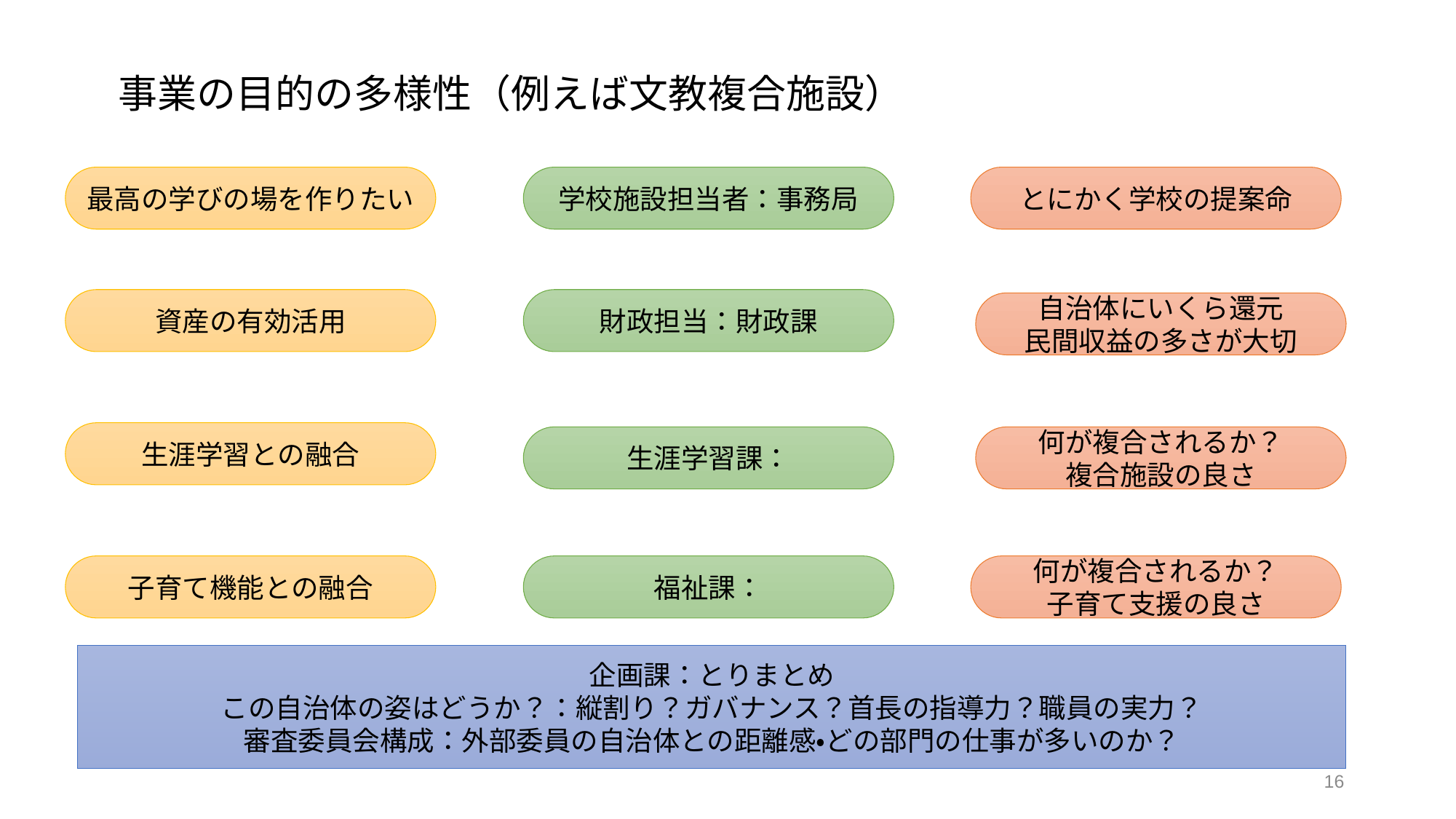

# 事業の目的の多様性（例えば文教複合施設）
とにかく学校の提案命
学校施設担当者：事務局
最高の学びの場を作りたい
財政担当：財政課
資産の有効活用
自治体にいくら還元
民間収益の多さが大切
生涯学習との融合
何が複合されるか？
複合施設の良さ
生涯学習課：
福祉課：
何が複合されるか？
子育て支援の良さ
子育て機能との融合
企画課：とりまとめ
この自治体の姿はどうか？：縦割り？ガバナンス？首長の指導力？職員の実力？
審査委員会構成：外部委員の自治体との距離感・どの部門の仕事が多いのか？
16